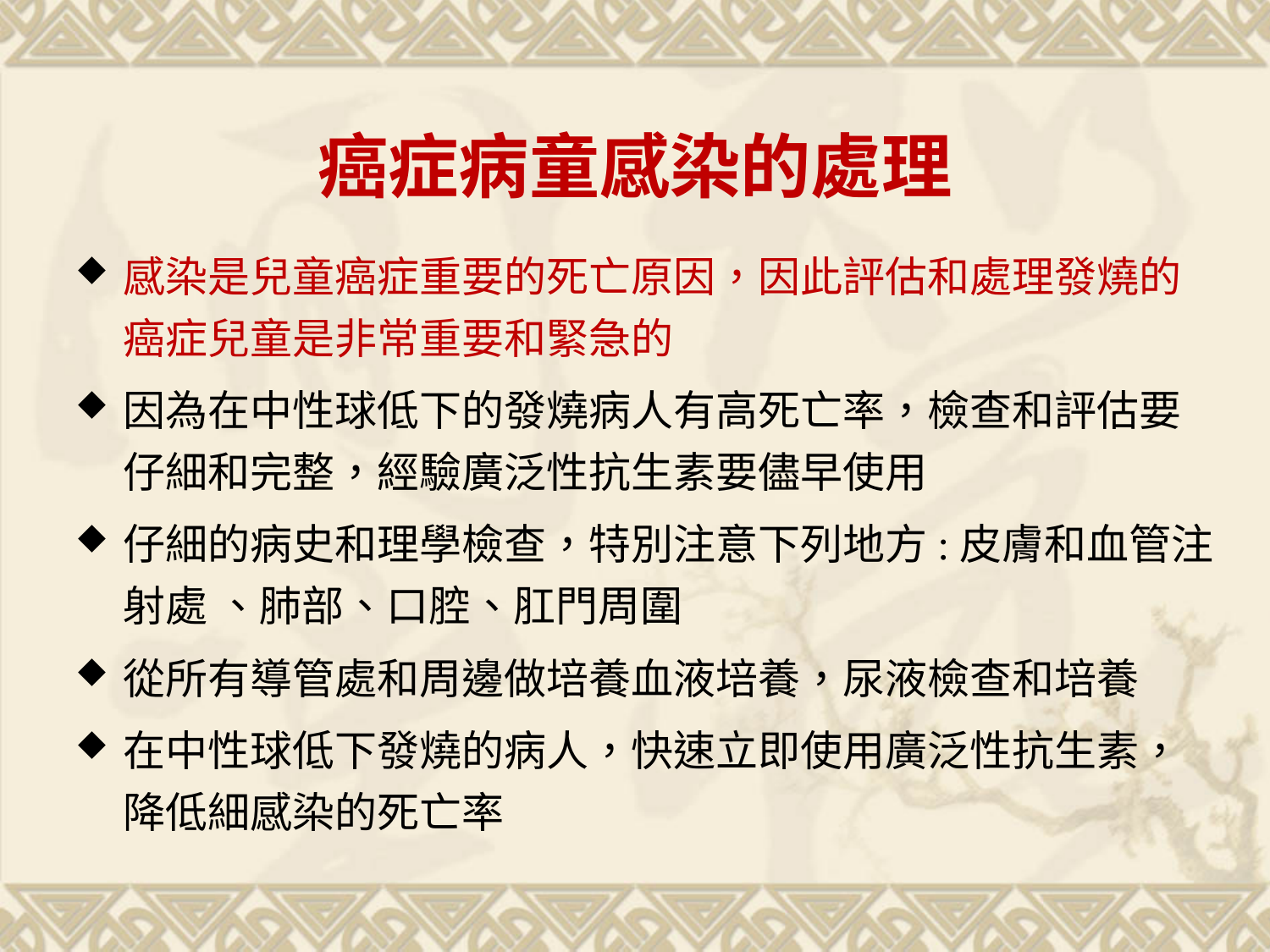

# 癌症病童感染的處理
感染是兒童癌症重要的死亡原因，因此評估和處理發燒的癌症兒童是非常重要和緊急的
因為在中性球低下的發燒病人有高死亡率，檢查和評估要仔細和完整，經驗廣泛性抗生素要儘早使用
仔細的病史和理學檢查，特別注意下列地方:皮膚和血管注射處 、肺部、口腔、肛門周圍
從所有導管處和周邊做培養血液培養，尿液檢查和培養
在中性球低下發燒的病人，快速立即使用廣泛性抗生素，降低細感染的死亡率